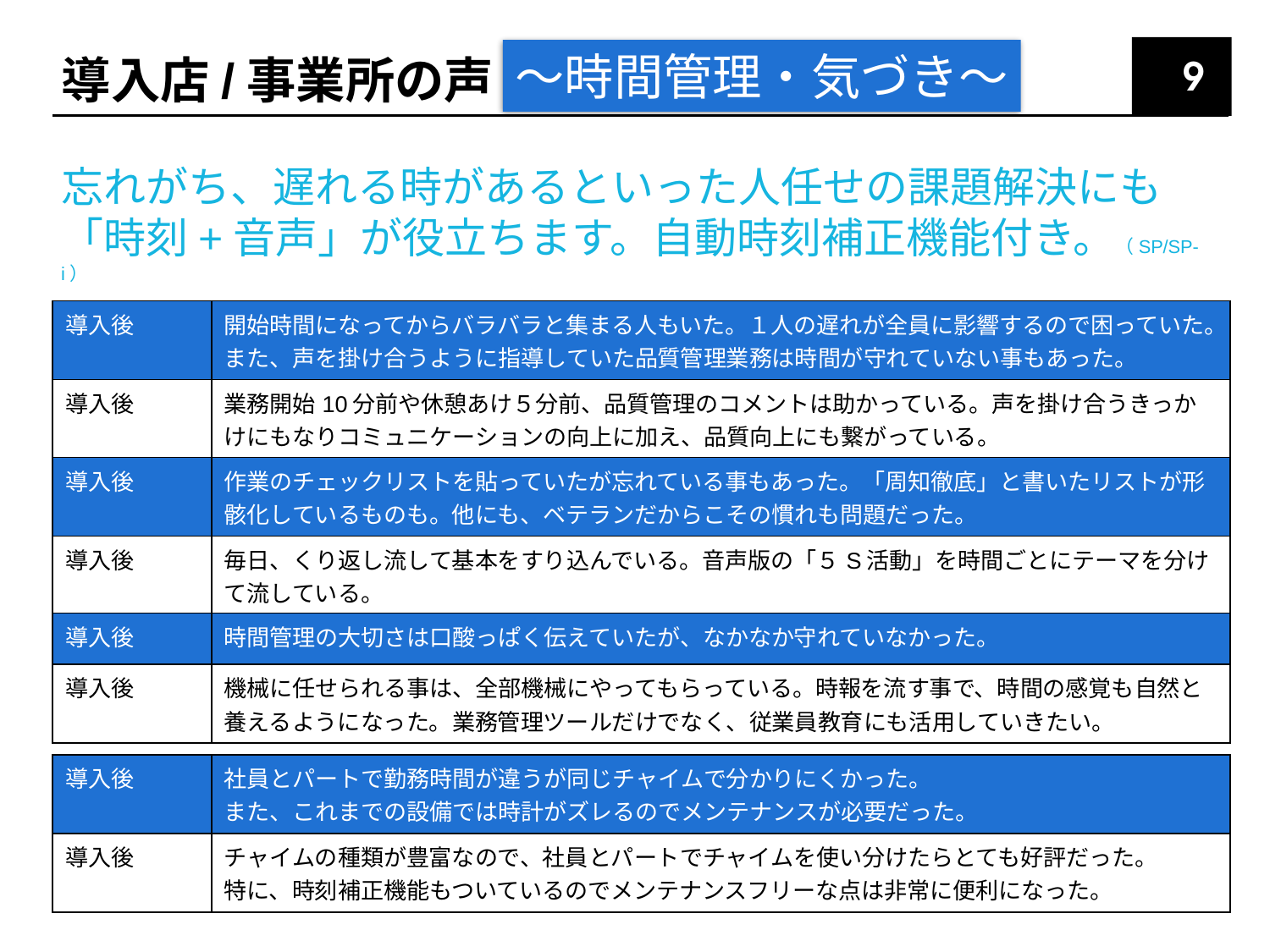

〜時間管理・気づき～
導入店/事業所の声
9
忘れがち、遅れる時があるといった人任せの課題解決にも
「時刻+音声」が役立ちます。自動時刻補正機能付き。（SP/SP-i）
| 導入後 | 開始時間になってからバラバラと集まる人もいた。１人の遅れが全員に影響するので困っていた。また、声を掛け合うように指導していた品質管理業務は時間が守れていない事もあった。 |
| --- | --- |
| 導入後 | 業務開始10分前や休憩あけ５分前、品質管理のコメントは助かっている。声を掛け合うきっかけにもなりコミュニケーションの向上に加え、品質向上にも繋がっている。 |
| 導入後 | 作業のチェックリストを貼っていたが忘れている事もあった。「周知徹底」と書いたリストが形骸化しているものも。他にも、ベテランだからこその慣れも問題だった。 |
| --- | --- |
| 導入後 | 毎日、くり返し流して基本をすり込んでいる。音声版の「５S活動」を時間ごとにテーマを分けて流している。 |
| 導入後 | 時間管理の大切さは口酸っぱく伝えていたが、なかなか守れていなかった。 |
| --- | --- |
| 導入後 | 機械に任せられる事は、全部機械にやってもらっている。時報を流す事で、時間の感覚も自然と養えるようになった。業務管理ツールだけでなく、従業員教育にも活用していきたい。 |
| 導入後 | 社員とパートで勤務時間が違うが同じチャイムで分かりにくかった。 また、これまでの設備では時計がズレるのでメンテナンスが必要だった。 |
| --- | --- |
| 導入後 | チャイムの種類が豊富なので、社員とパートでチャイムを使い分けたらとても好評だった。 特に、時刻補正機能もついているのでメンテナンスフリーな点は非常に便利になった。 |